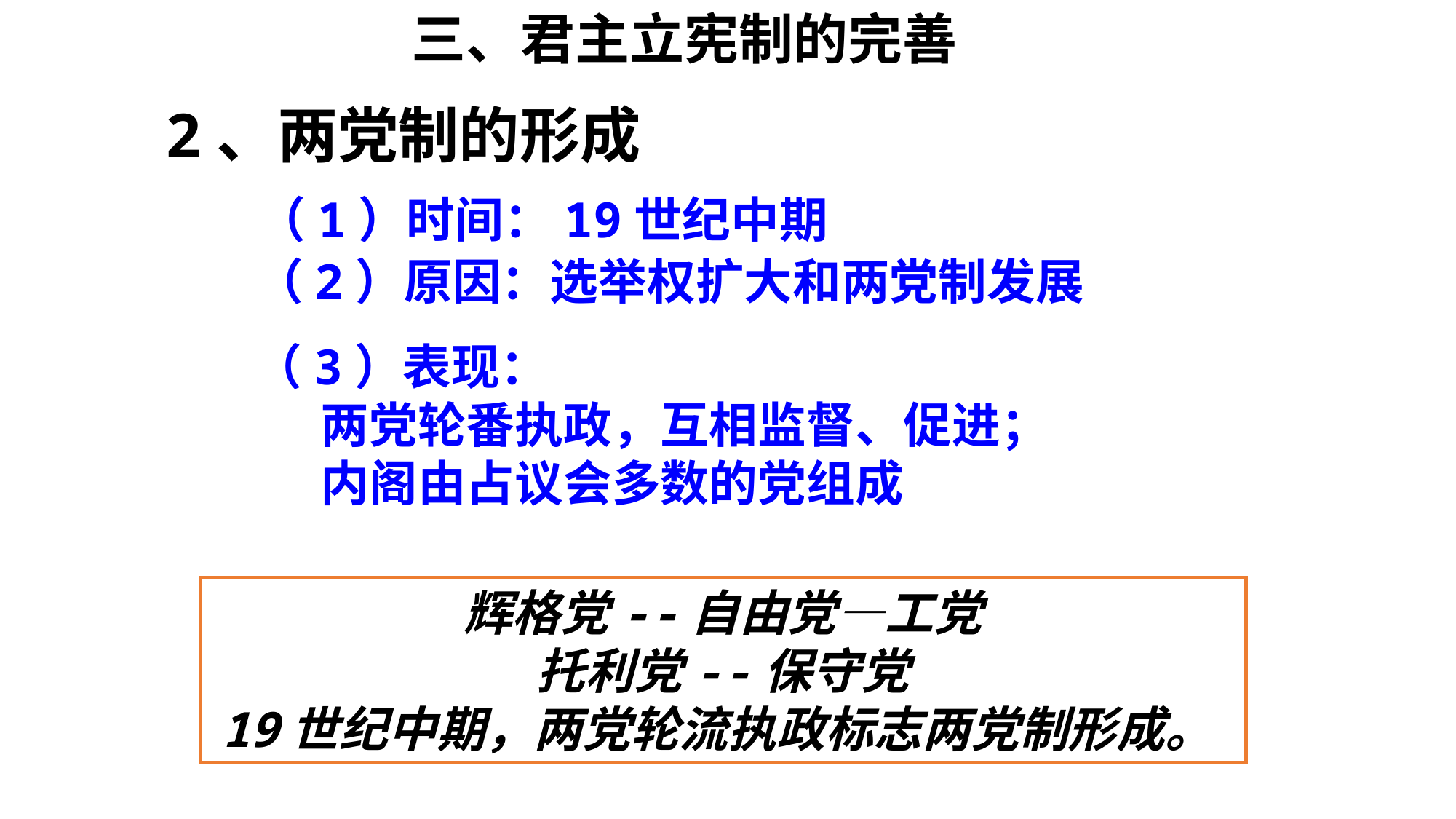

三、君主立宪制的完善
2、两党制的形成
（1）时间：19世纪中期
（2）原因：选举权扩大和两党制发展
（3）表现：
     两党轮番执政，互相监督、促进；
     内阁由占议会多数的党组成
辉格党--自由党—工党
托利党--保守党
19世纪中期，两党轮流执政标志两党制形成。